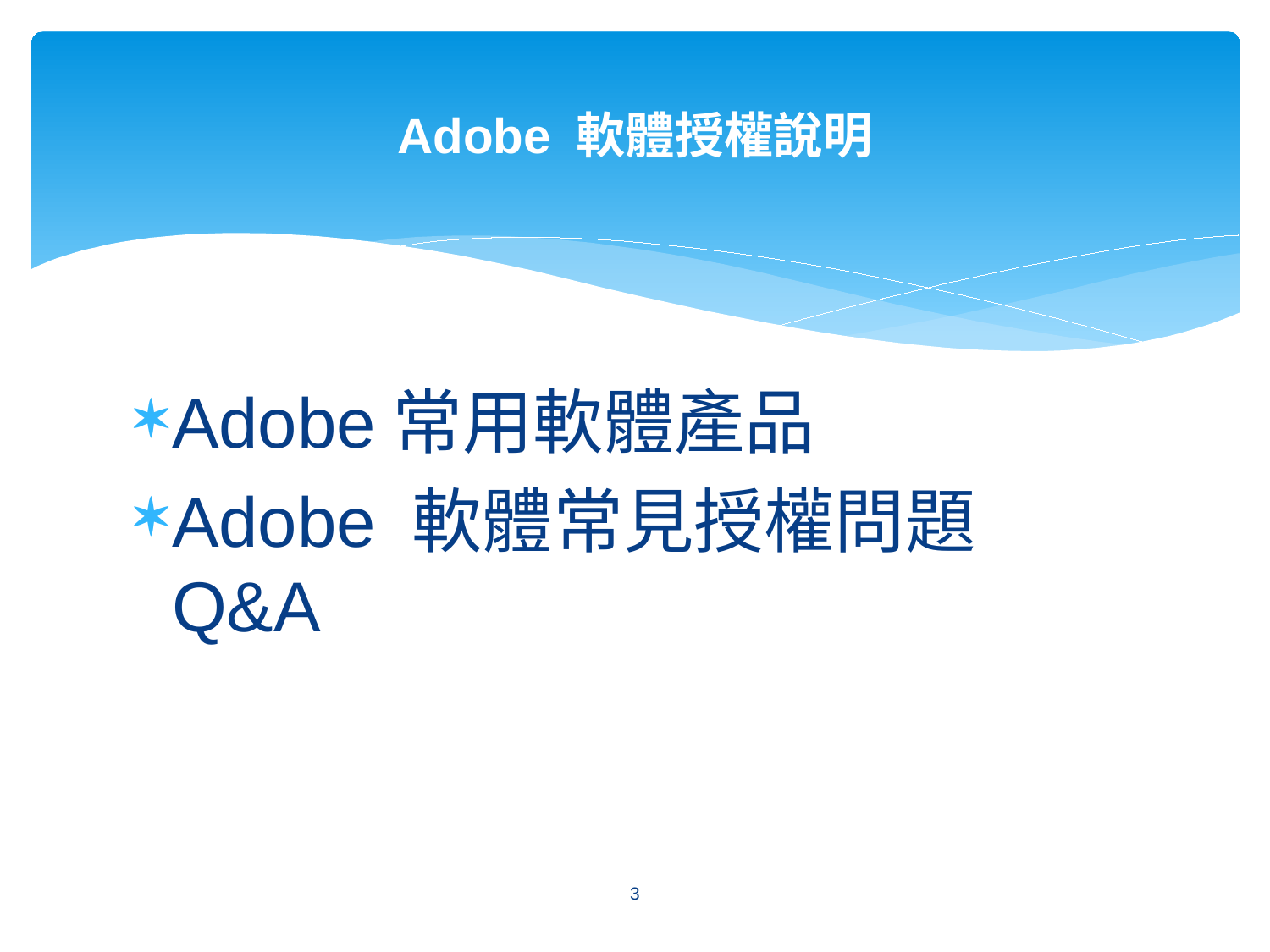

# Adobe 軟體授權說明
Adobe常用軟體產品
Adobe 軟體常見授權問題 Q&A

3